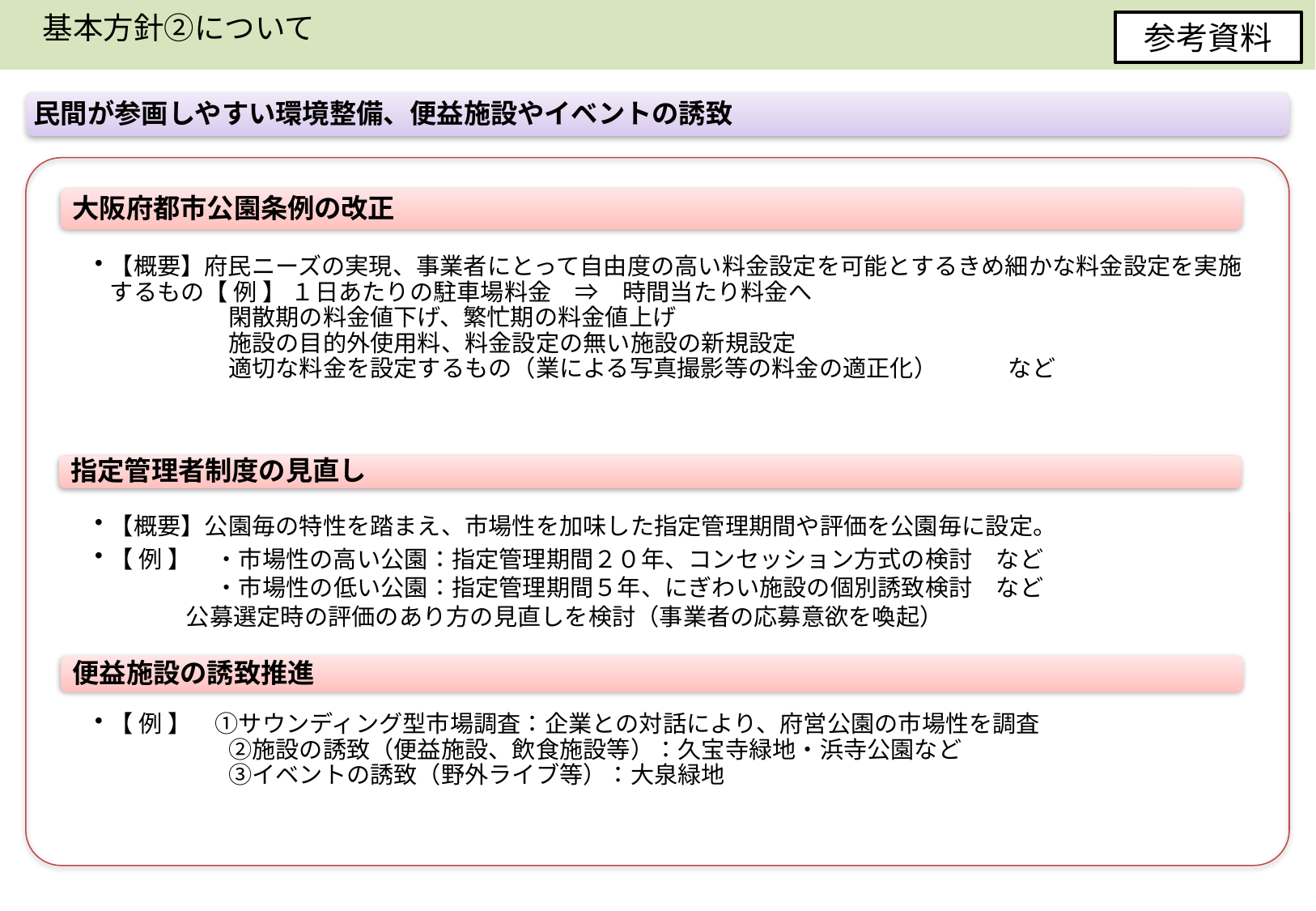

基本方針②について
参考資料

民間が参画しやすい環境整備、便益施設やイベントの誘致

大阪府都市公園条例の改正
【概要】府民ニーズの実現、事業者にとって自由度の高い料金設定を可能とするきめ細かな料金設定を実施するもの【 例 】 １日あたりの駐車場料金　⇒　時間当たり料金へ
　　　　　閑散期の料金値下げ、繁忙期の料金値上げ
　　　　　施設の目的外使用料、料金設定の無い施設の新規設定
　　　　　適切な料金を設定するもの（業による写真撮影等の料金の適正化）　　　など
指定管理者制度の見直し
【概要】公園毎の特性を踏まえ、市場性を加味した指定管理期間や評価を公園毎に設定。
【 例 】　・市場性の高い公園：指定管理期間２０年、コンセッション方式の検討　など
　　　　  ・市場性の低い公園：指定管理期間５年、にぎわい施設の個別誘致検討　など
          　公募選定時の評価のあり方の見直しを検討（事業者の応募意欲を喚起）
便益施設の誘致推進
【 例 】　①サウンディング型市場調査：企業との対話により、府営公園の市場性を調査
　　　　　②施設の誘致（便益施設、飲食施設等）：久宝寺緑地・浜寺公園など
　　　　　③イベントの誘致（野外ライブ等）：大泉緑地